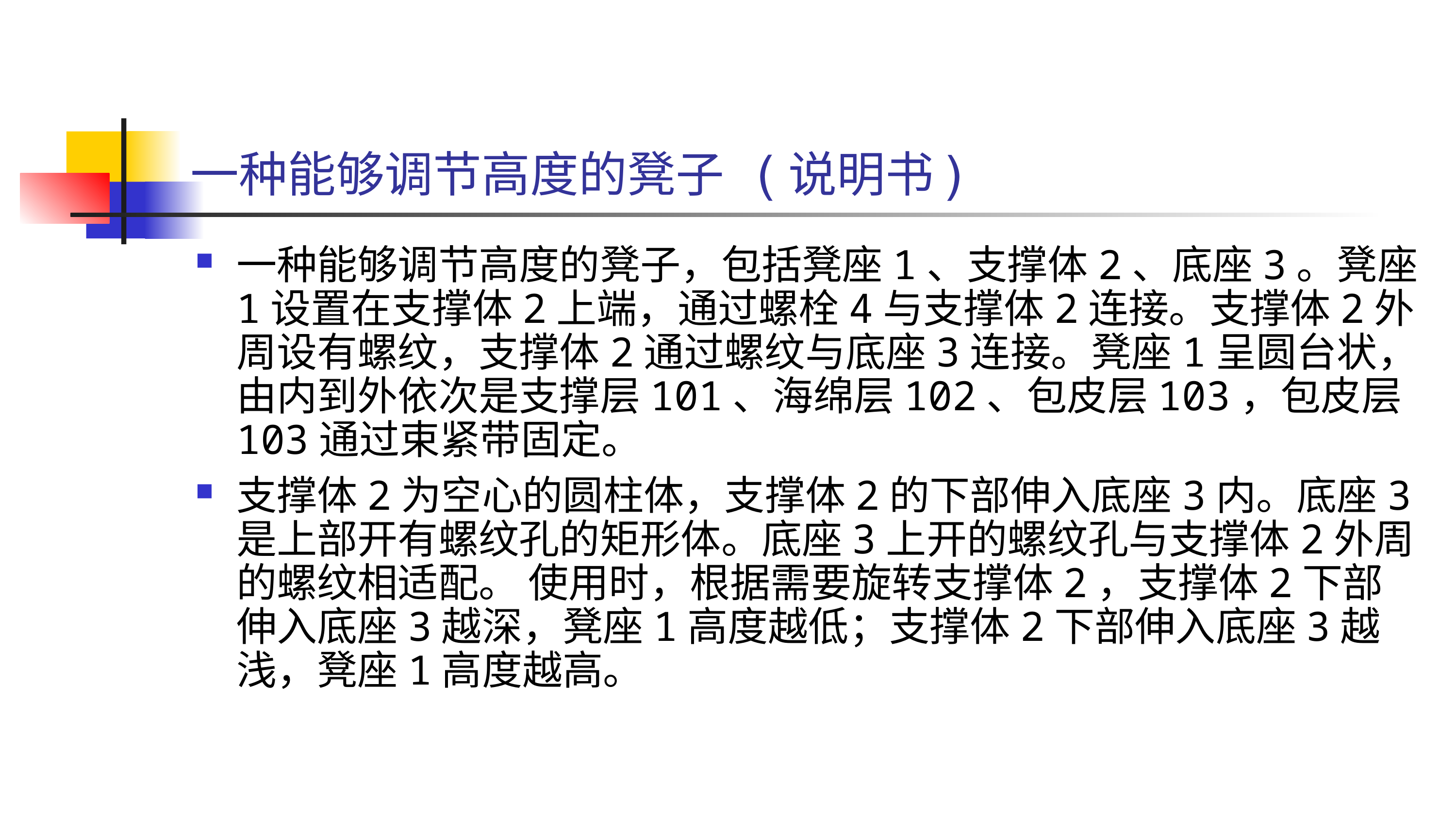

# 一种能够调节高度的凳子 (说明书)
一种能够调节高度的凳子，包括凳座1、支撑体2、底座3。凳座1设置在支撑体2上端，通过螺栓4与支撑体2连接。支撑体2外周设有螺纹，支撑体2通过螺纹与底座3连接。凳座1呈圆台状，由内到外依次是支撑层101、海绵层102、包皮层103，包皮层103通过束紧带固定。
支撑体2为空心的圆柱体，支撑体2的下部伸入底座3内。底座3是上部开有螺纹孔的矩形体。底座3上开的螺纹孔与支撑体2外周的螺纹相适配。 使用时，根据需要旋转支撑体2，支撑体2下部伸入底座3越深，凳座1高度越低；支撑体2下部伸入底座3越浅，凳座1高度越高。